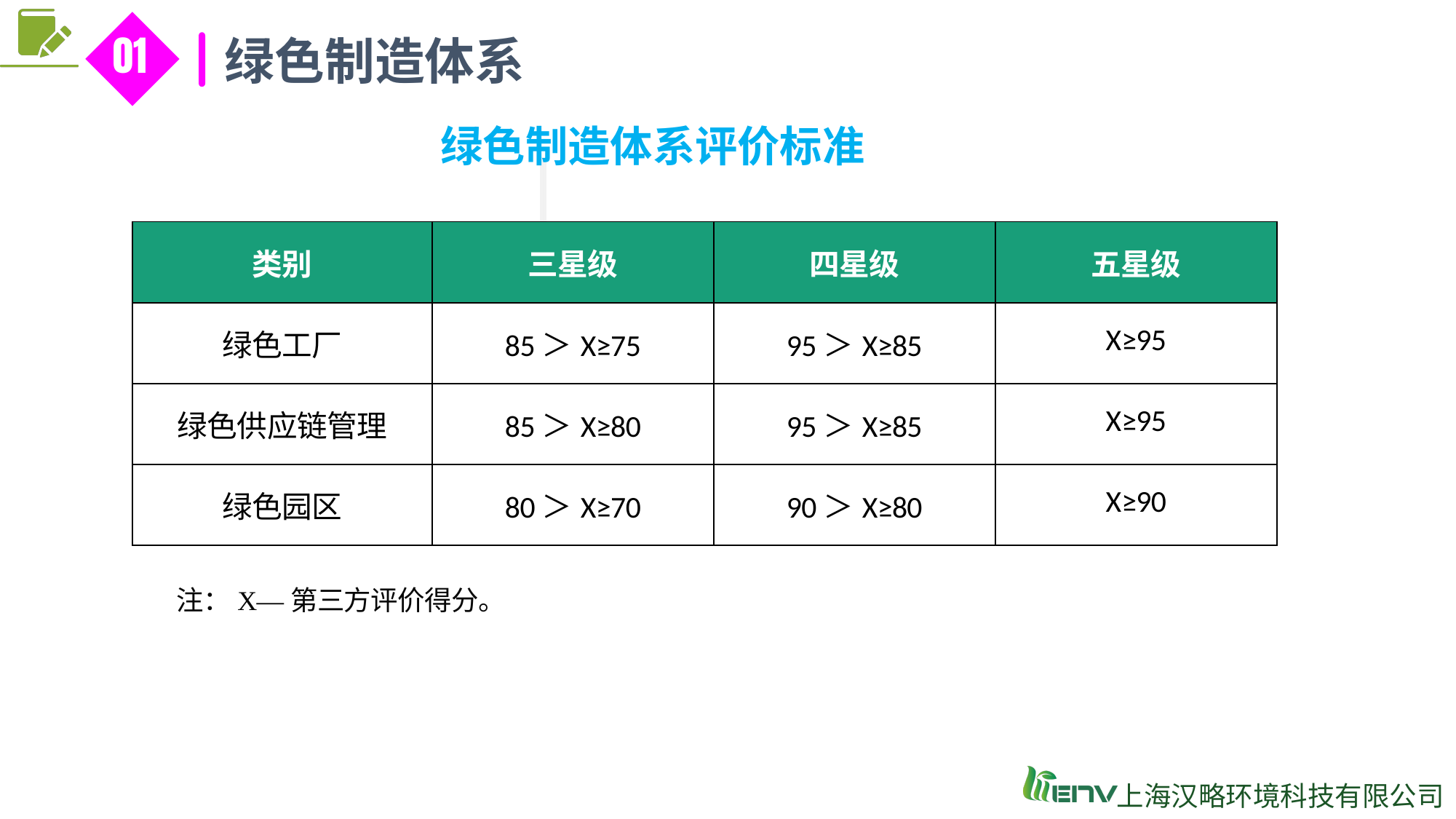

绿色制造体系

01
绿色制造体系评价标准

| 类别 | 三星级 | 四星级 | 五星级 |
| --- | --- | --- | --- |
| 绿色工厂 | 85＞X≥75 | 95＞X≥85 | X≥95 |
| 绿色供应链管理 | 85＞X≥80 | 95＞X≥85 | X≥95 |
| 绿色园区 | 80＞X≥70 | 90＞X≥80 | X≥90 |
绿色
注：X—第三方评价得分。